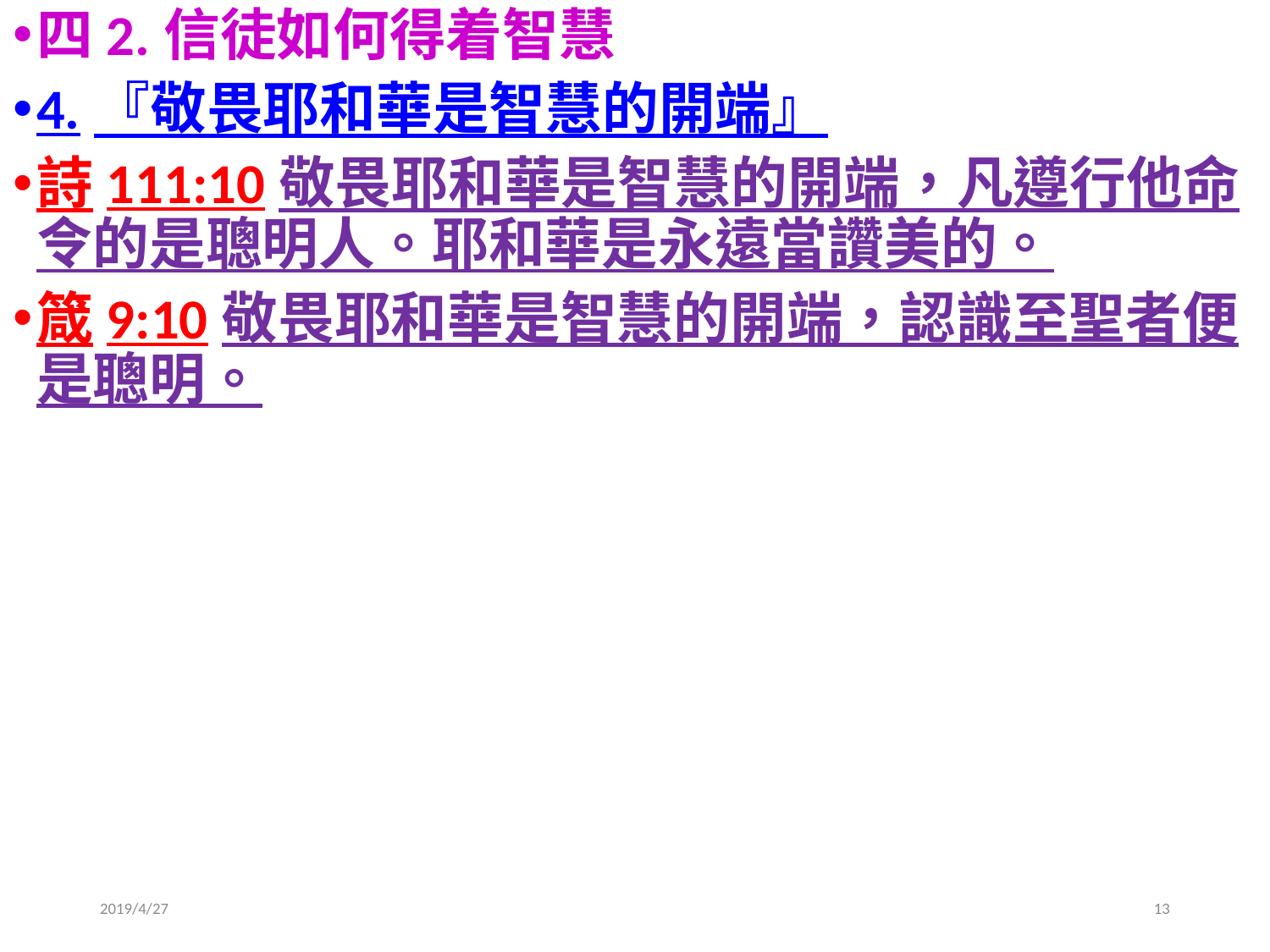

四2.信徒如何得着智慧
4.『敬畏耶和華是智慧的開端』
詩111:10敬畏耶和華是智慧的開端，凡遵行他命令的是聰明人。耶和華是永遠當讚美的。
箴9:10敬畏耶和華是智慧的開端，認識至聖者便是聰明。

2019/4/27
13